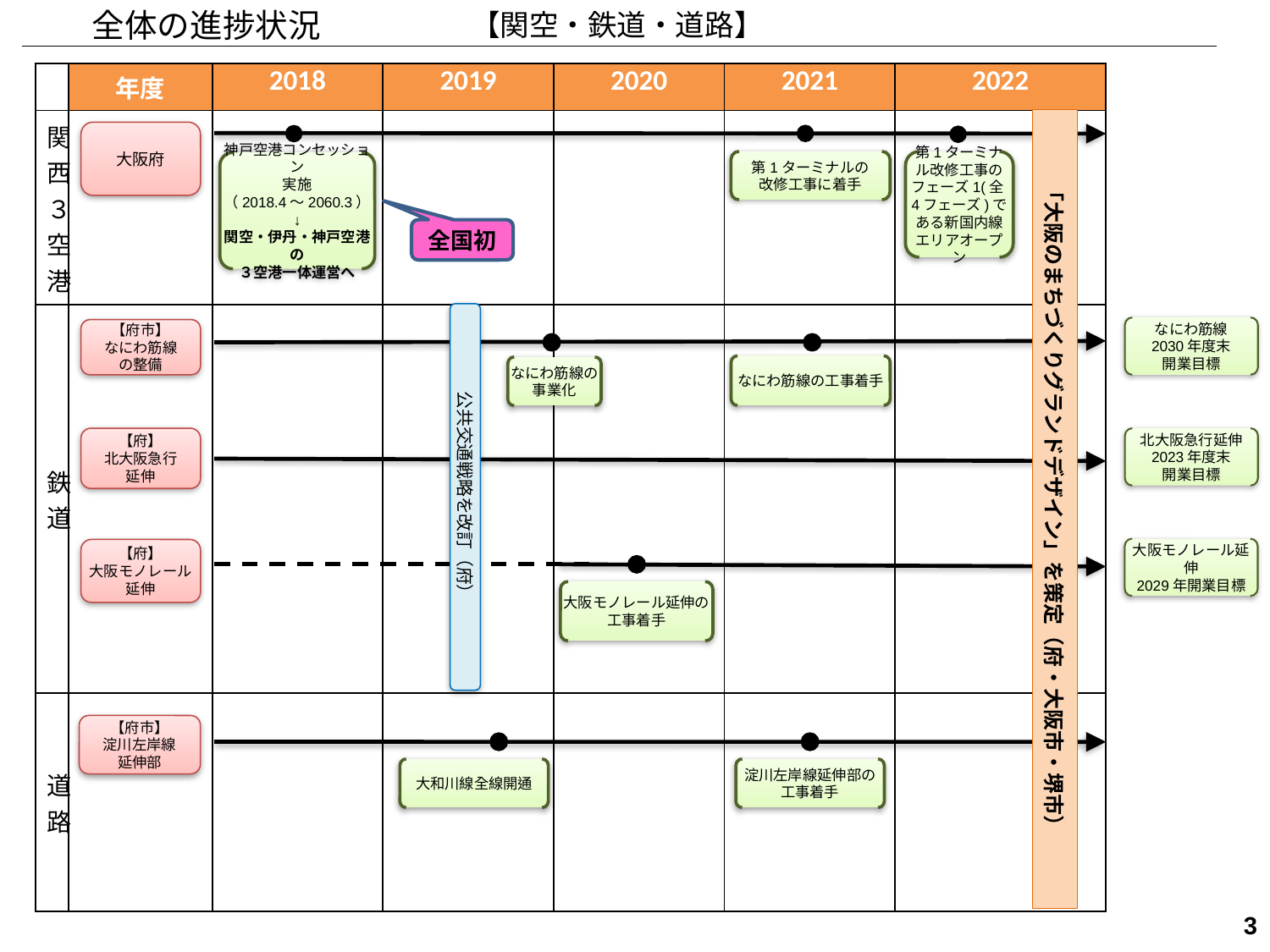

【関空・鉄道・道路】
　全体の進捗状況
|  | 年度 | 2018 | 2019 | 2020 | 2021 | 2022 |
| --- | --- | --- | --- | --- | --- | --- |
| 関西３空港 |  |  |  |  |  |  |
| 鉄道 |  |  |  |  |  |  |
| 道路 |  |  |  |  |  |  |
「大阪のまちづくりグランドデザイン」を策定（府・大阪市・堺市）
大阪府

第1ターミナルの
改修工事に着手
第1ターミナル改修工事のフェーズ1(全4フェーズ)である新国内線エリアオープン
神戸空港コンセッション
実施
（2018.4～2060.3）
↓
関空・伊丹・神戸空港の
３空港一体運営へ
全国初
公共交通戦略を改訂（府）
なにわ筋線
2030年度末
開業目標
【府市】
なにわ筋線
の整備

なにわ筋線の工事着手
なにわ筋線の事業化
【府】
北大阪急行
延伸
北大阪急行延伸
2023年度末
開業目標
大阪モノレール延伸
2029年開業目標
【府】
大阪モノレール
延伸

大阪モノレール延伸の
工事着手
【府市】
淀川左岸線
延伸部

大和川線全線開通
淀川左岸線延伸部の
工事着手
3